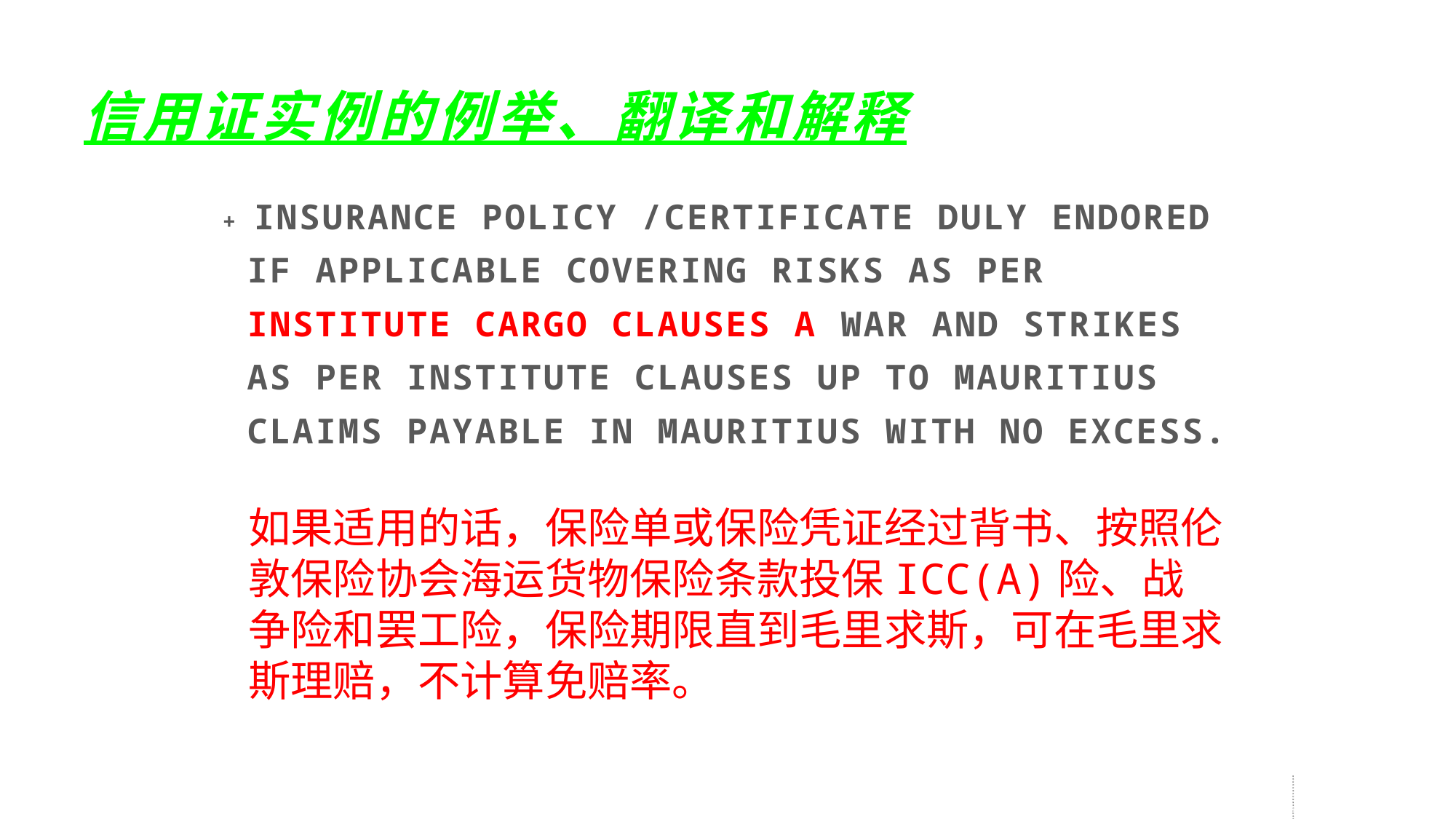

# 信用证实例的例举、翻译和解释
+ INSURANCE POLICY /CERTIFICATE DULY ENDORED IF APPLICABLE COVERING RISKS AS PER INSTITUTE CARGO CLAUSES A WAR AND STRIKES AS PER INSTITUTE CLAUSES UP TO MAURITIUS CLAIMS PAYABLE IN MAURITIUS WITH NO EXCESS.
如果适用的话，保险单或保险凭证经过背书、按照伦敦保险协会海运货物保险条款投保ICC(A)险、战争险和罢工险，保险期限直到毛里求斯，可在毛里求斯理赔，不计算免赔率。
潍笆靳押转键挤驼踩鲁率刀仁钞侣馈师踌算卯缨似疗斟擦庇沙痪株氧砚熊第二章信用证第二章信用证